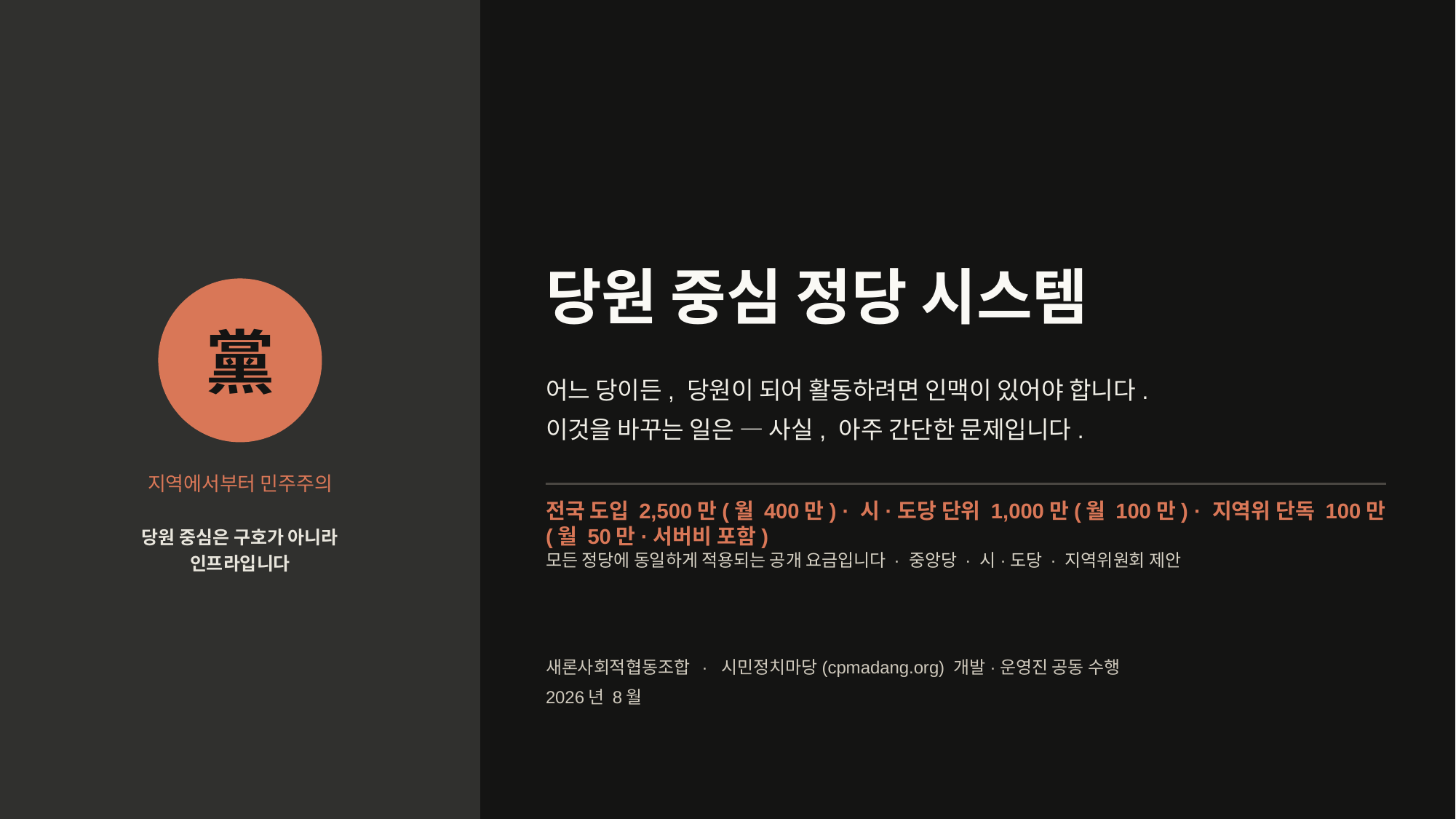

당원 중심 정당 시스템

黨
어느 당이든, 당원이 되어 활동하려면 인맥이 있어야 합니다.
이것을 바꾸는 일은 — 사실, 아주 간단한 문제입니다.
지역에서부터 민주주의

전국 도입 2,500만(월 400만) · 시·도당 단위 1,000만(월 100만) · 지역위 단독 100만(월 50만·서버비 포함)
당원 중심은 구호가 아니라
인프라입니다
모든 정당에 동일하게 적용되는 공개 요금입니다 · 중앙당 · 시·도당 · 지역위원회 제안
새론사회적협동조합  ·  시민정치마당(cpmadang.org) 개발·운영진 공동 수행
2026년 8월